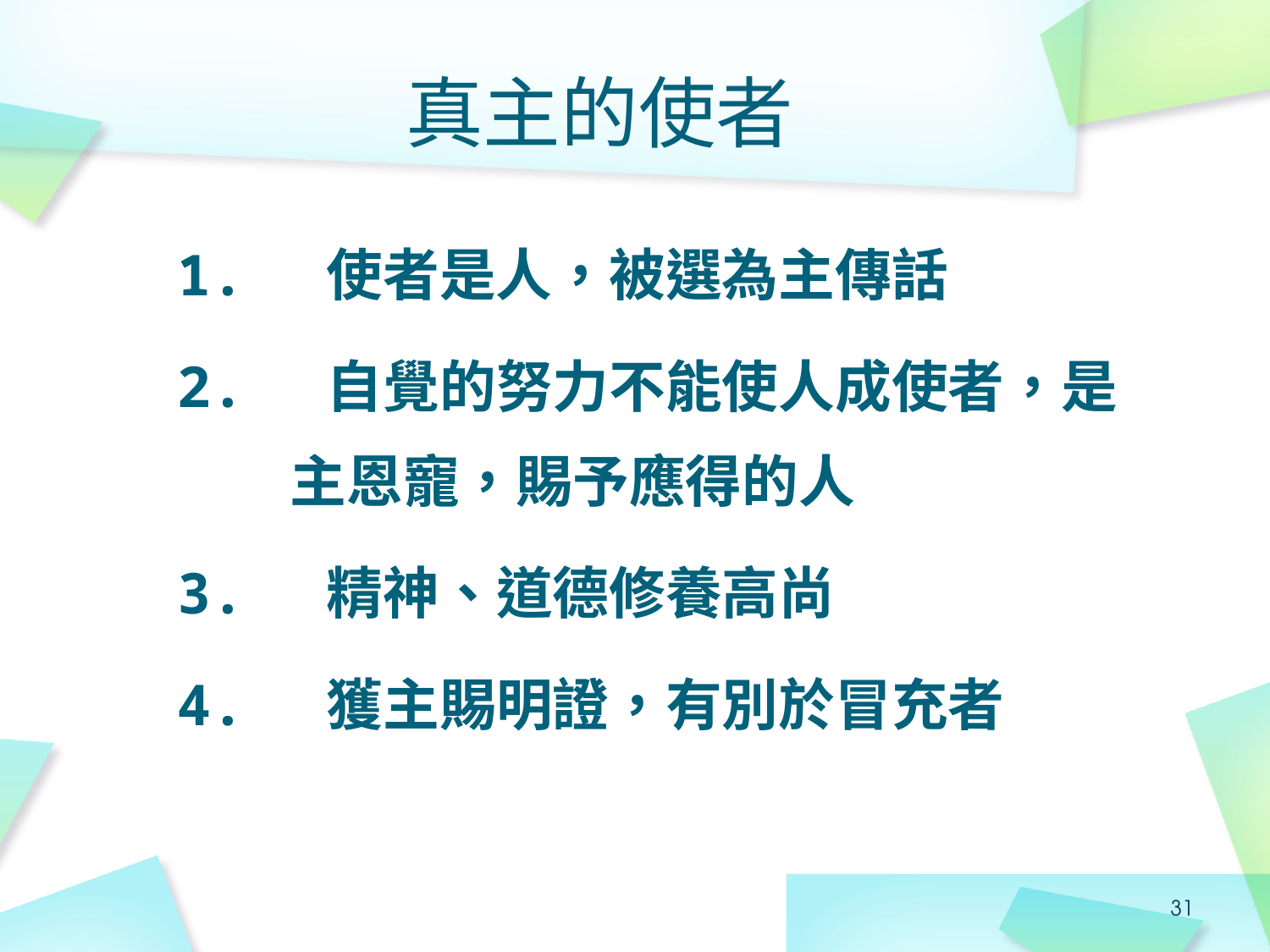

# 真主的使者
1.  使者是人，被選為主傳話
2.  自覺的努力不能使人成使者，是主恩寵，賜予應得的人
3.  精神、道德修養高尚
4.  獲主賜明證，有別於冒充者
31